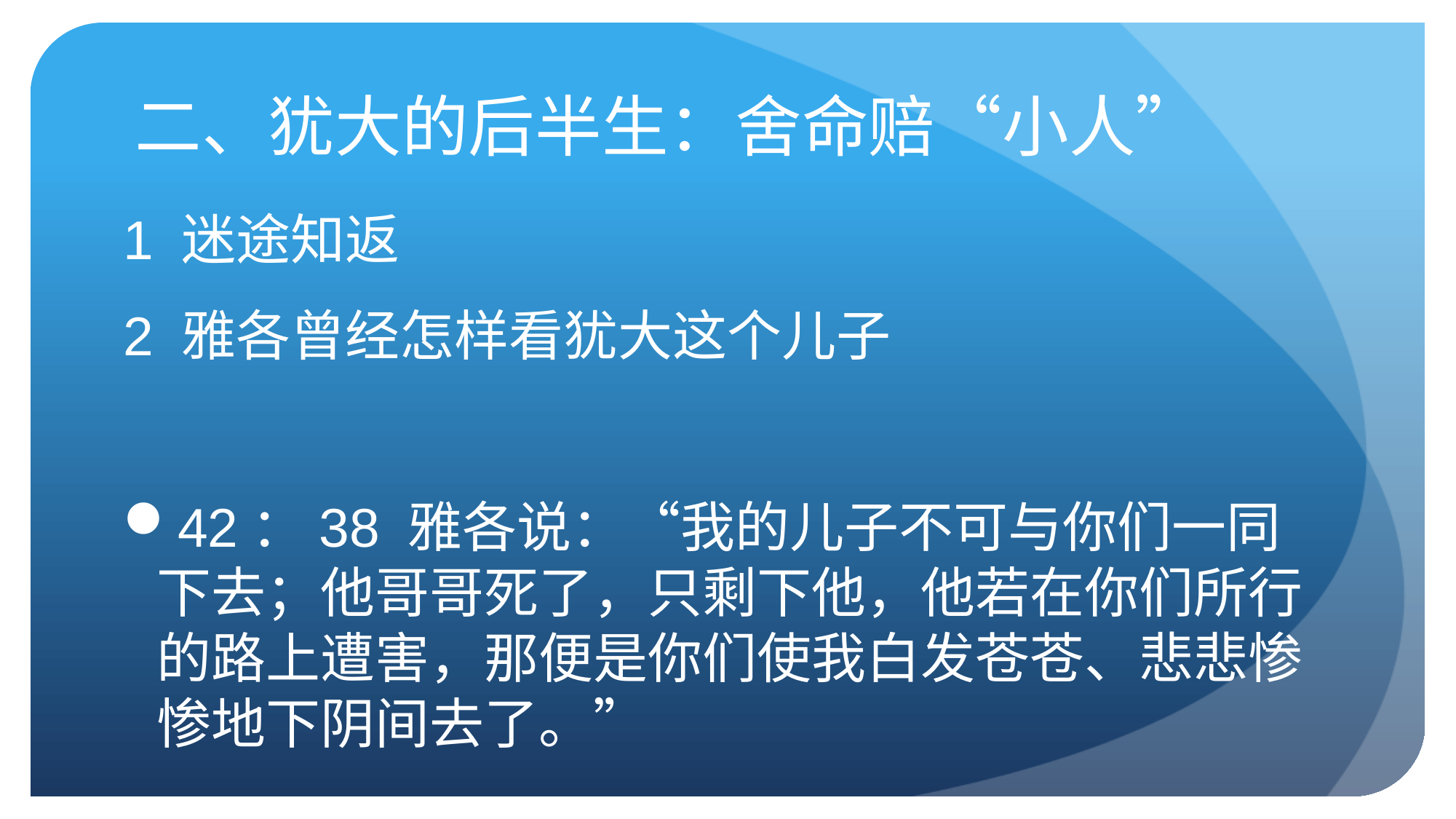

# 二、犹大的后半生：舍命赔“小人”
1 迷途知返
2 雅各曾经怎样看犹大这个儿子

42：38 雅各说：“我的儿子不可与你们一同下去；他哥哥死了，只剩下他，他若在你们所行的路上遭害，那便是你们使我白发苍苍、悲悲惨惨地下阴间去了。”